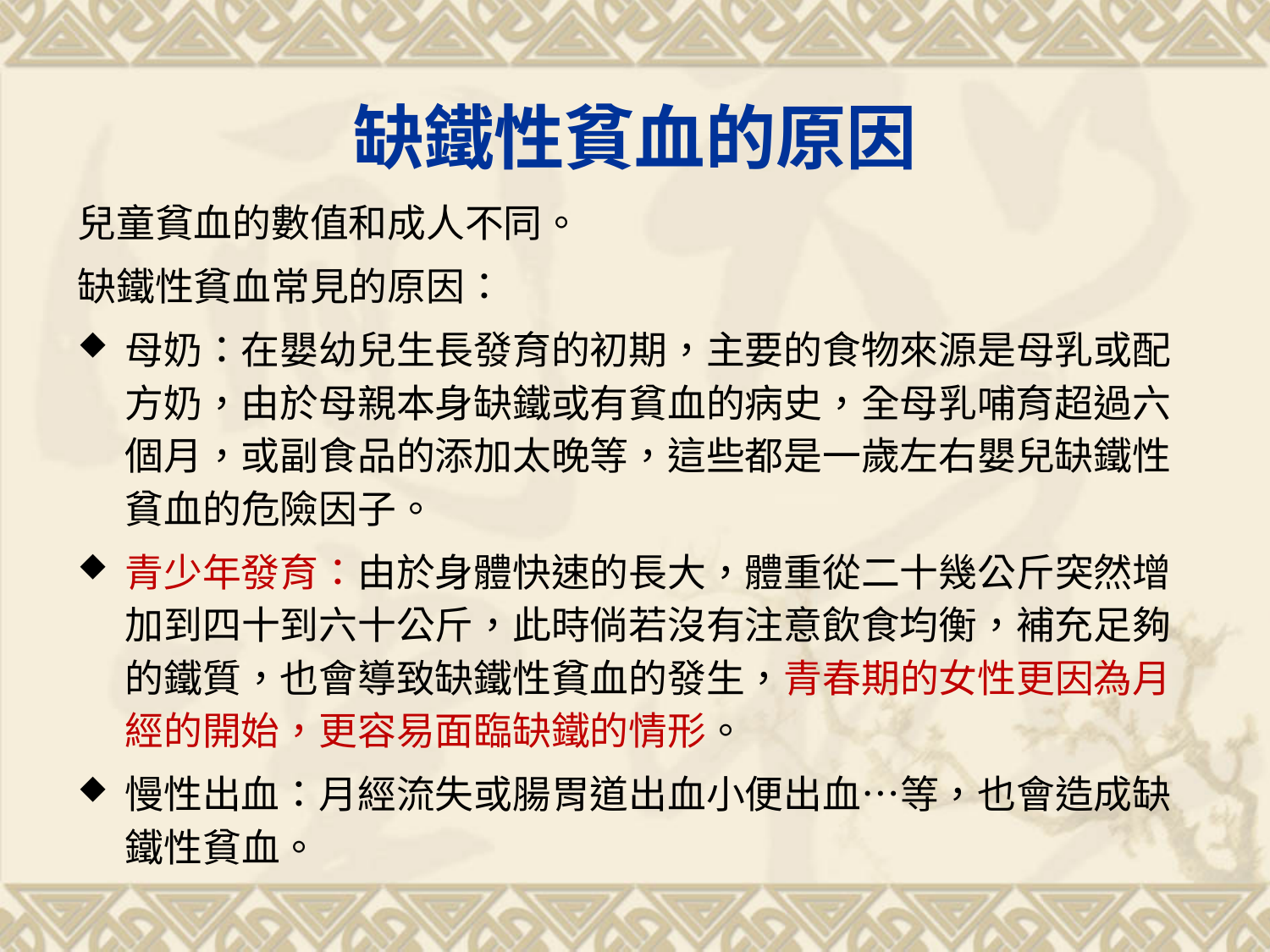

# 缺鐵性貧血的原因
兒童貧血的數值和成人不同。
缺鐵性貧血常見的原因：
母奶：在嬰幼兒生長發育的初期，主要的食物來源是母乳或配方奶，由於母親本身缺鐵或有貧血的病史，全母乳哺育超過六個月，或副食品的添加太晚等，這些都是一歲左右嬰兒缺鐵性貧血的危險因子。
青少年發育：由於身體快速的長大，體重從二十幾公斤突然增加到四十到六十公斤，此時倘若沒有注意飲食均衡，補充足夠的鐵質，也會導致缺鐵性貧血的發生，青春期的女性更因為月經的開始，更容易面臨缺鐵的情形。
慢性出血：月經流失或腸胃道出血小便出血…等，也會造成缺鐵性貧血。